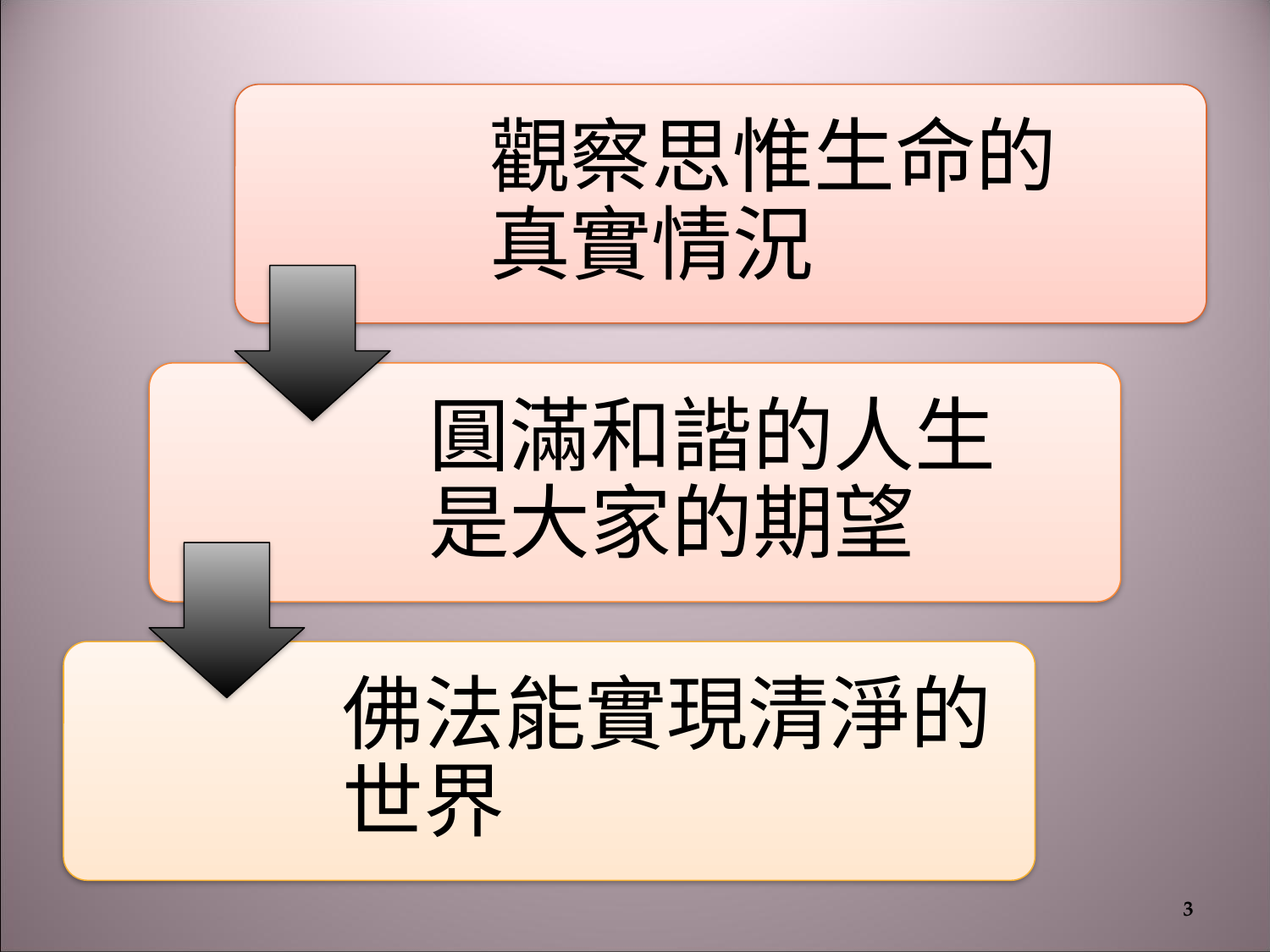

觀察思惟生命的     真實情況
圓滿和諧的人生  是大家的期望
佛法能實現清淨的世界

3